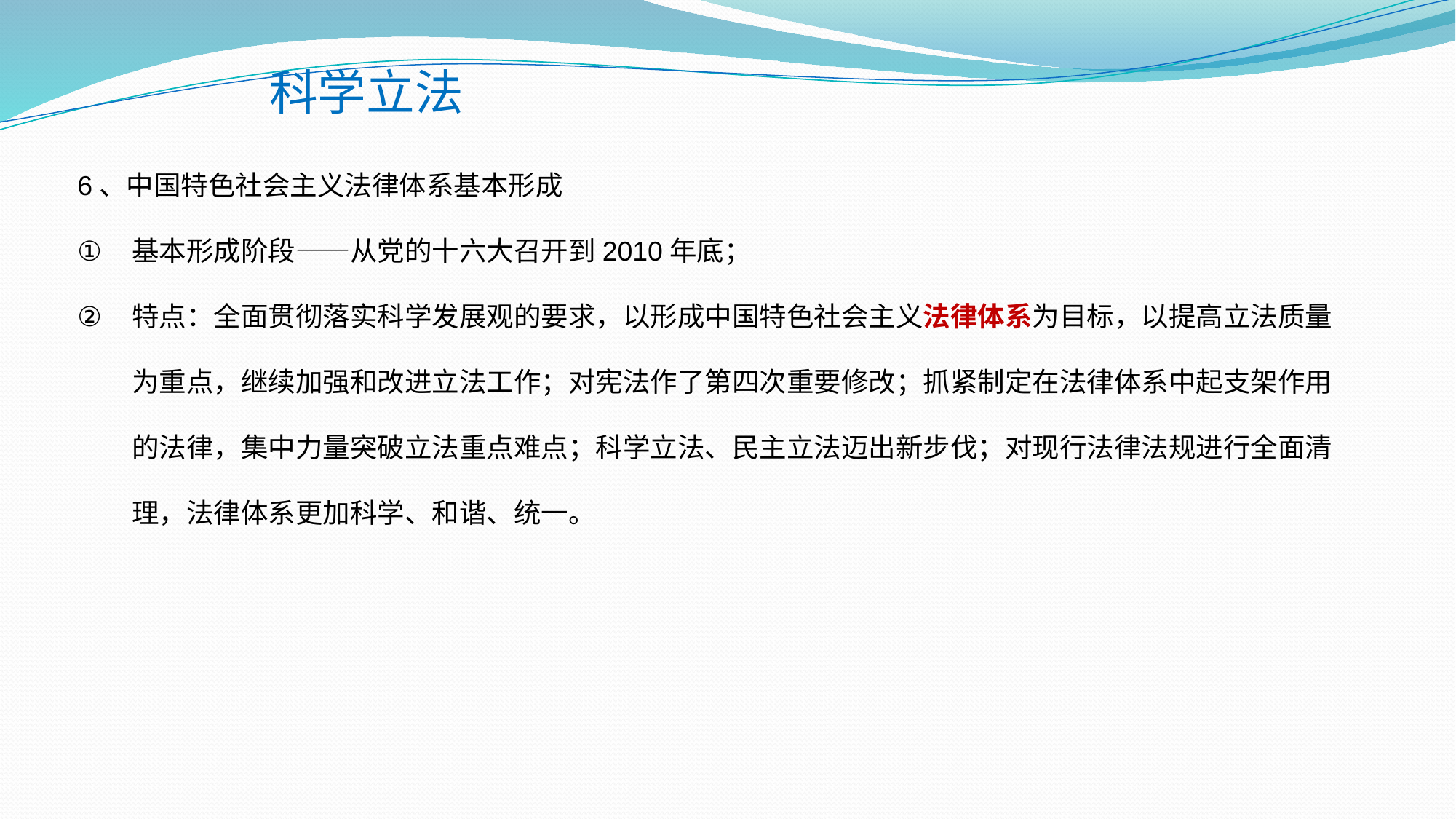

# 科学立法
6、中国特色社会主义法律体系基本形成
基本形成阶段——从党的十六大召开到2010年底；
特点：全面贯彻落实科学发展观的要求，以形成中国特色社会主义法律体系为目标，以提高立法质量为重点，继续加强和改进立法工作；对宪法作了第四次重要修改；抓紧制定在法律体系中起支架作用的法律，集中力量突破立法重点难点；科学立法、民主立法迈出新步伐；对现行法律法规进行全面清理，法律体系更加科学、和谐、统一。